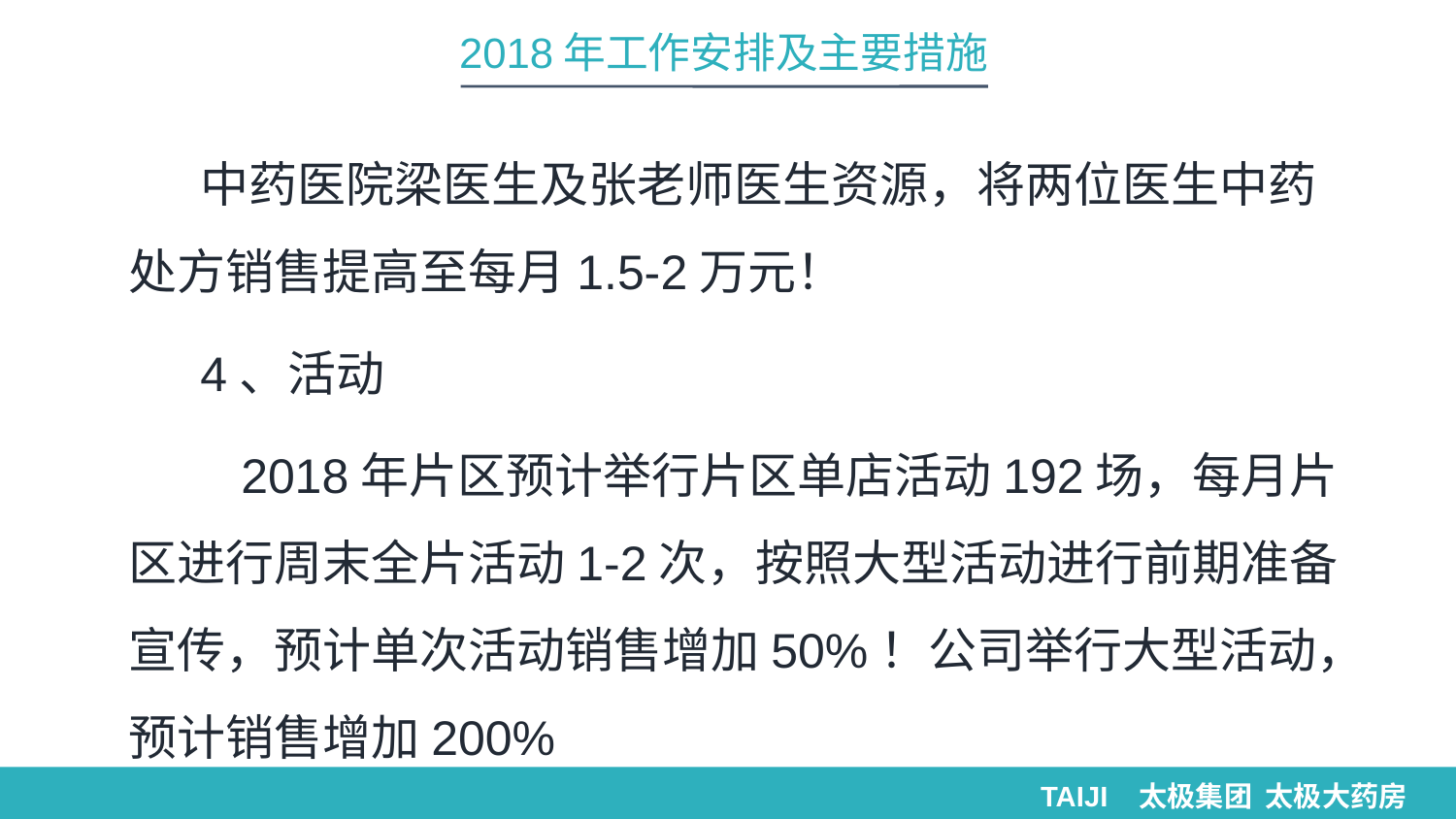

2018年工作安排及主要措施
中药医院梁医生及张老师医生资源，将两位医生中药处方销售提高至每月1.5-2万元！
4、活动
   2018年片区预计举行片区单店活动192场，每月片区进行周末全片活动1-2次，按照大型活动进行前期准备宣传，预计单次活动销售增加50%！公司举行大型活动，预计销售增加200%

TAIJI   太极集团  太极大药房